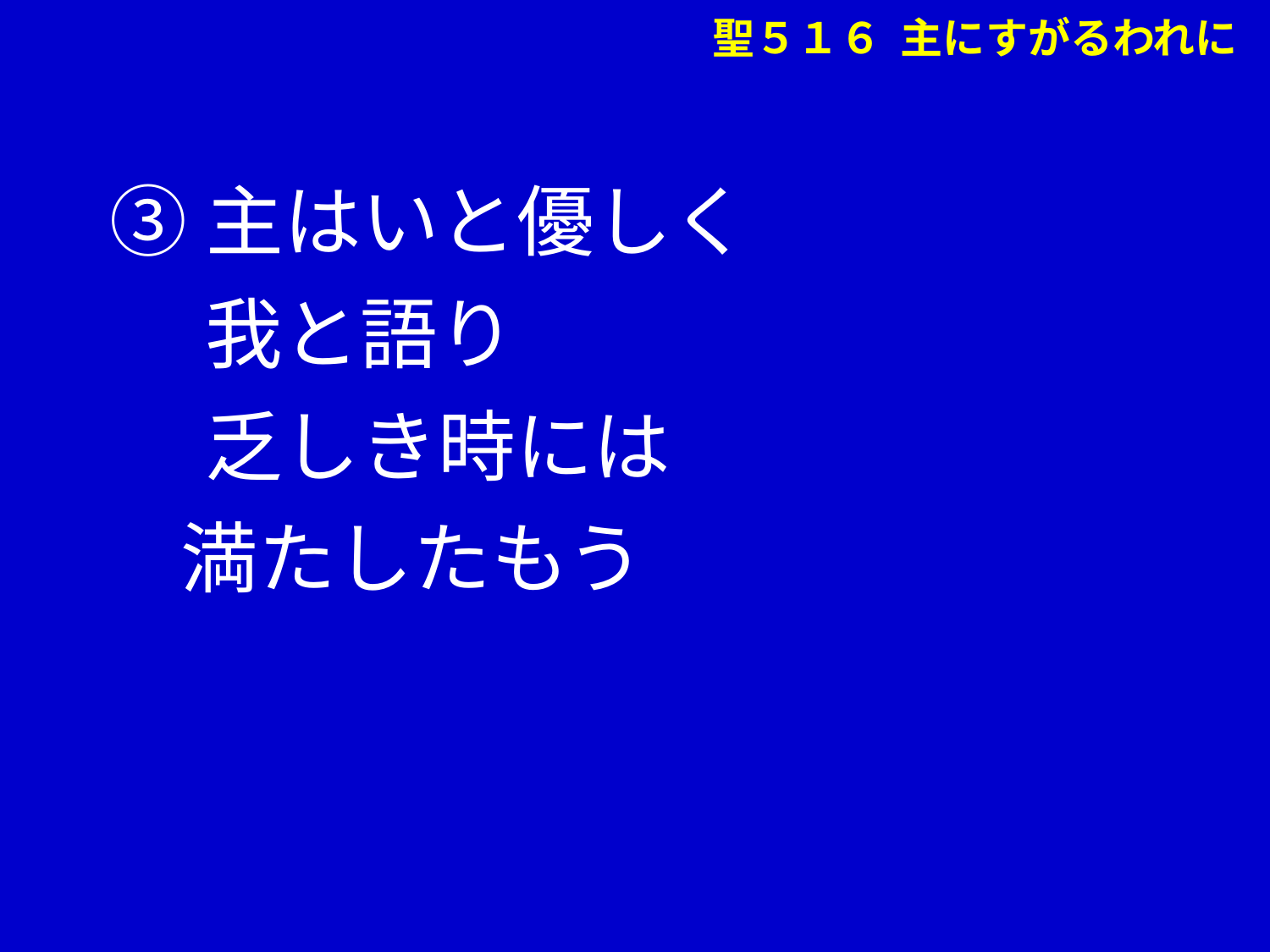

聖５１６  主にすがるわれに
③主はいと優しく
　 我と語り
　 乏しき時には
   満たしたもう